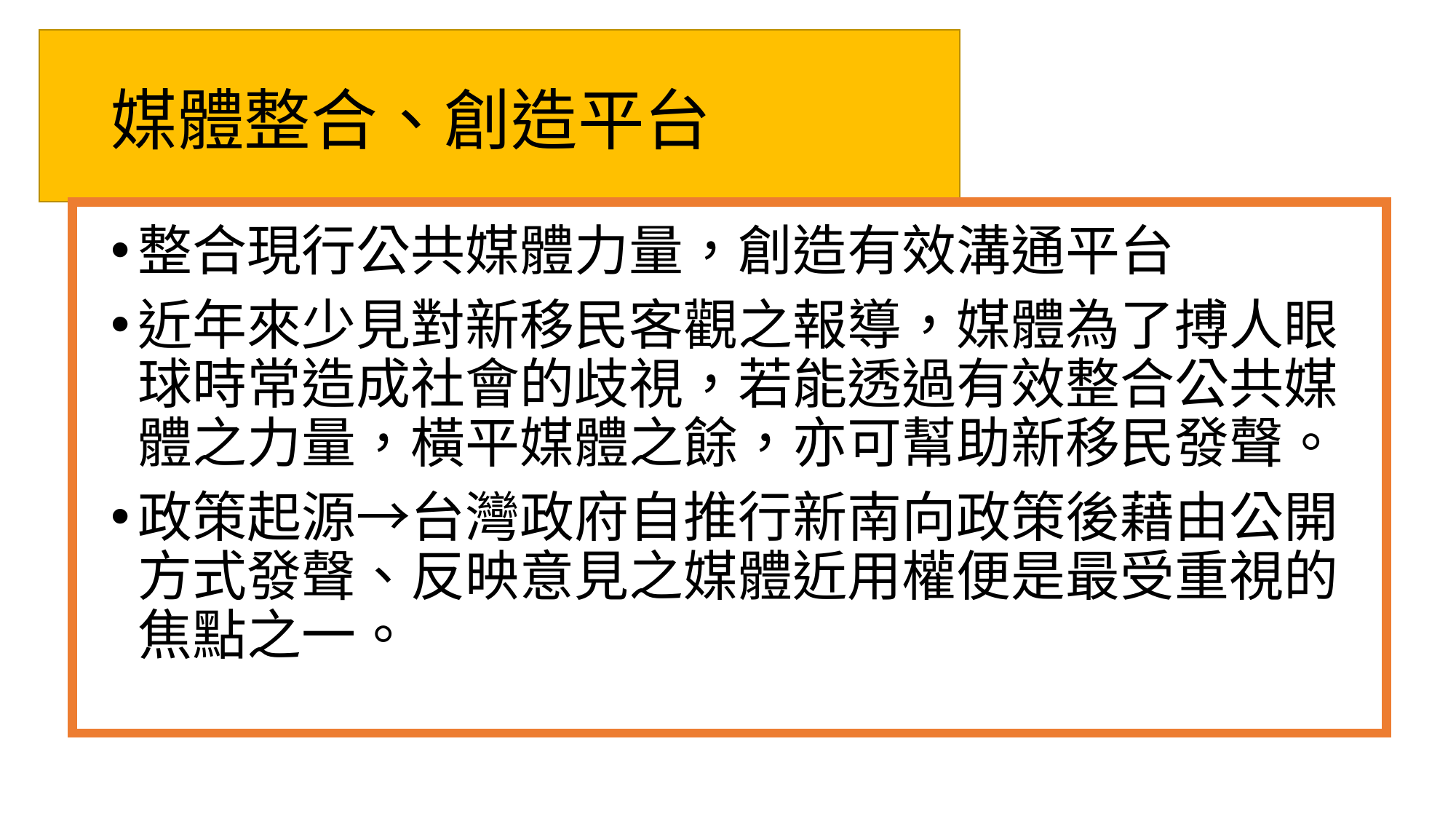

# 媒體整合、創造平台

整合現行公共媒體力量，創造有效溝通平台
近年來少見對新移民客觀之報導，媒體為了搏人眼球時常造成社會的歧視，若能透過有效整合公共媒體之力量，橫平媒體之餘，亦可幫助新移民發聲。
政策起源→台灣政府自推行新南向政策後藉由公開方式發聲、反映意見之媒體近用權便是最受重視的焦點之一。